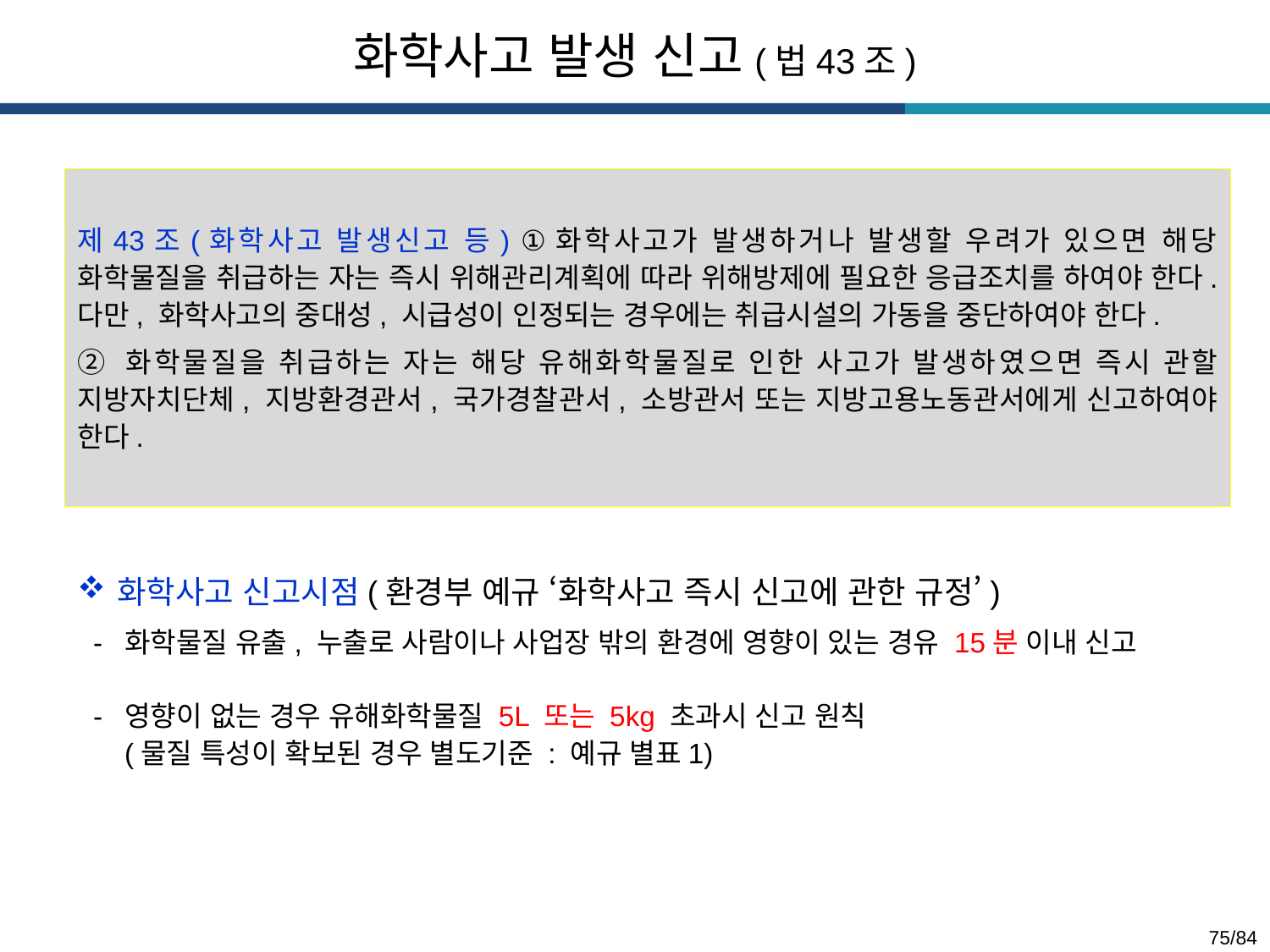

화학사고 발생 신고(법43조)

제43조(화학사고 발생신고 등) ①화학사고가 발생하거나 발생할 우려가 있으면 해당 화학물질을 취급하는 자는 즉시 위해관리계획에 따라 위해방제에 필요한 응급조치를 하여야 한다. 다만, 화학사고의 중대성, 시급성이 인정되는 경우에는 취급시설의 가동을 중단하여야 한다.
② 화학물질을 취급하는 자는 해당 유해화학물질로 인한 사고가 발생하였으면 즉시 관할 지방자치단체, 지방환경관서, 국가경찰관서, 소방관서 또는 지방고용노동관서에게 신고하여야 한다.

화학사고 신고시점(환경부 예규 ‘화학사고 즉시 신고에 관한 규정’)
  -  화학물질 유출, 누출로 사람이나 사업장 밖의 환경에 영향이 있는 경유 15분 이내 신고

  -  영향이 없는 경우 유해화학물질 5L 또는 5kg 초과시 신고 원칙
      (물질 특성이 확보된 경우 별도기준 : 예규 별표1)